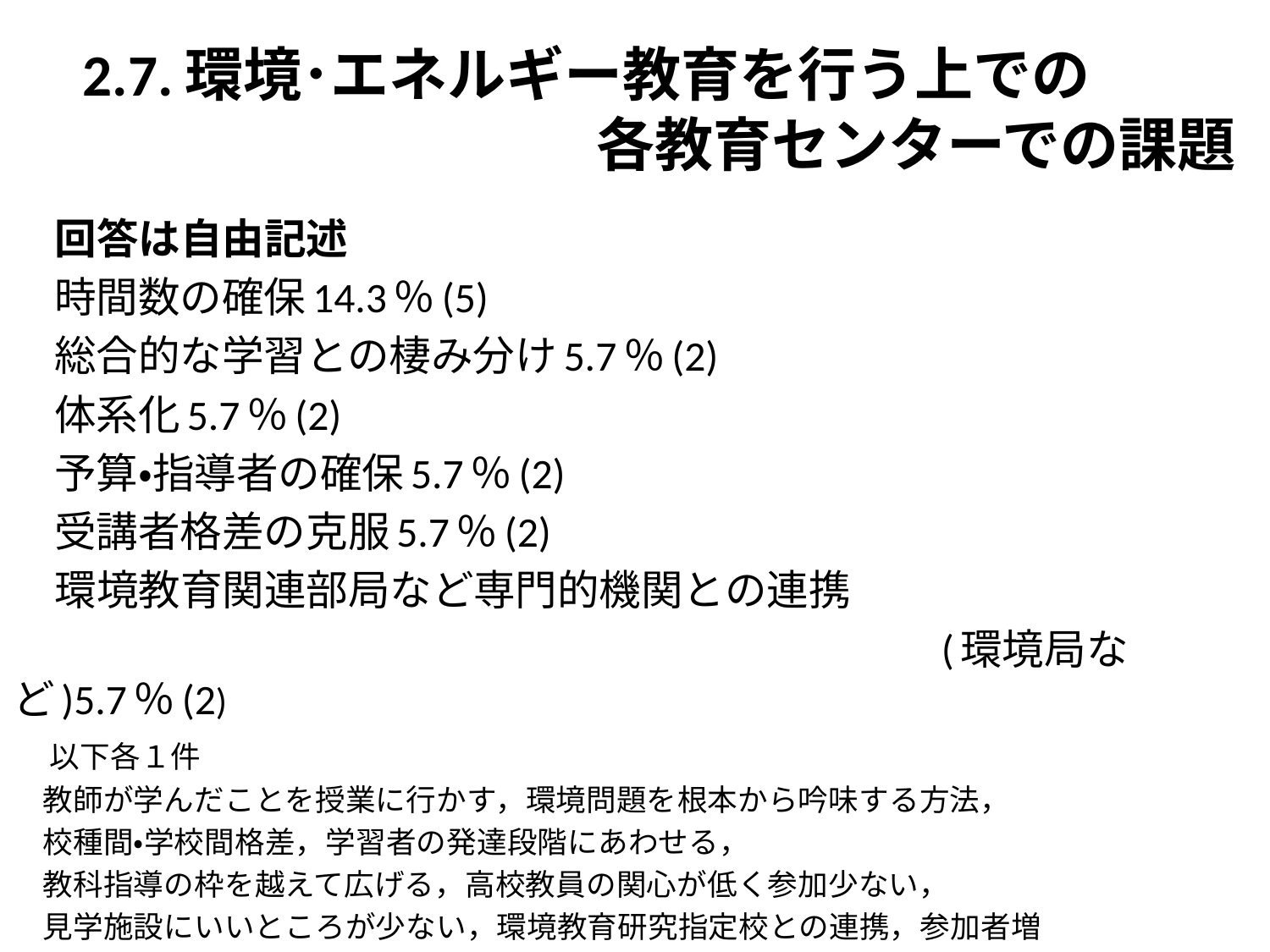

# 2.7.環境･エネルギー教育を行う上での 　　　　　　　　　　各教育センターでの課題
　回答は自由記述
　時間数の確保14.3％(5)
　総合的な学習との棲み分け5.7％(2)
　体系化5.7％(2)
　予算・指導者の確保5.7％(2)
　受講者格差の克服5.7％(2)
　環境教育関連部局など専門的機関との連携
　　　　　　　　　　　　　　　　　　　　　　(環境局など)5.7％(2)
　以下各１件
　教師が学んだことを授業に行かす，環境問題を根本から吟味する方法，
　校種間・学校間格差，学習者の発達段階にあわせる，
　教科指導の枠を越えて広げる，高校教員の関心が低く参加少ない，
　見学施設にいいところが少ない，環境教育研究指定校との連携，参加者増